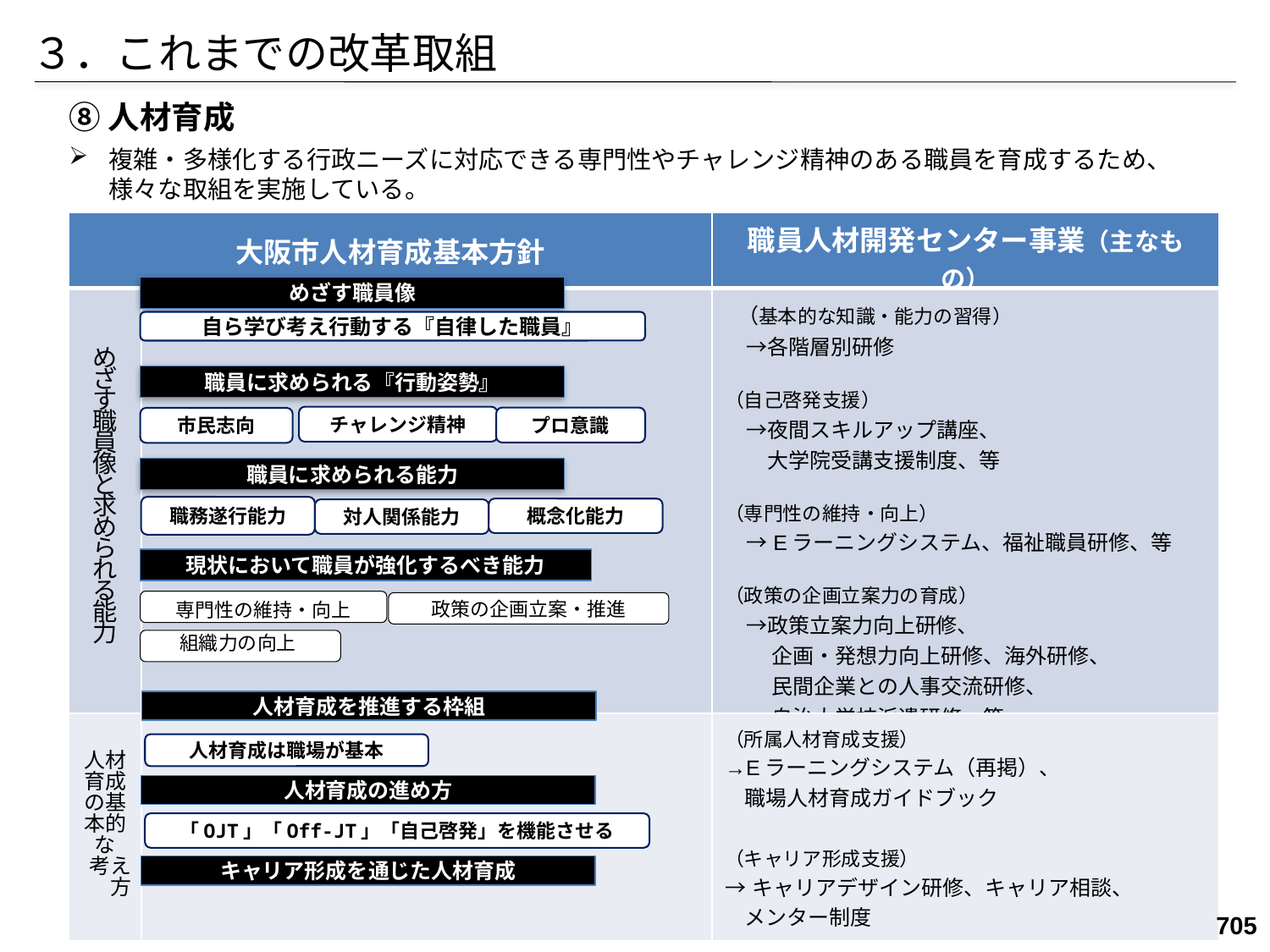

３．これまでの改革取組
⑧人材育成
複雑・多様化する行政ニーズに対応できる専門性やチャレンジ精神のある職員を育成するため、様々な取組を実施している。
| 大阪市人材育成基本方針 | 大阪市人材育成基本方針 | 職員人材開発センター事業（主なもの） |
| --- | --- | --- |
| めざす職員像と求められる能力 |  | （基本的な知識・能力の習得） 　→各階層別研修 （自己啓発支援） 　→夜間スキルアップ講座、 　　大学院受講支援制度、等 （専門性の維持・向上） 　→Eラーニングシステム、福祉職員研修、等 （政策の企画立案力の育成） 　→政策立案力向上研修、 　　 企画・発想力向上研修、海外研修、 　　 民間企業との人事交流研修、 　　 自治大学校派遣研修、等 |
| 人材育成の基本的な 考え方 |  | （所属人材育成支援） →Eラーニングシステム（再掲）、 職場人材育成ガイドブック （キャリア形成支援） →キャリアデザイン研修、キャリア相談、 メンター制度 |
めざす職員像
自ら学び考え行動する『自律した職員』
職員に求められる『行動姿勢』
チャレンジ精神
プロ意識
市民志向
職員に求められる能力
職務遂行能力
概念化能力
対人関係能力
現状において職員が強化するべき能力
専門性の維持・向上
政策の企画立案・推進
組織力の向上
人材育成を推進する枠組
人材育成は職場が基本
人材育成の進め方
「OJT」「Off-JT」「自己啓発」を機能させる
キャリア形成を通じた人材育成
705